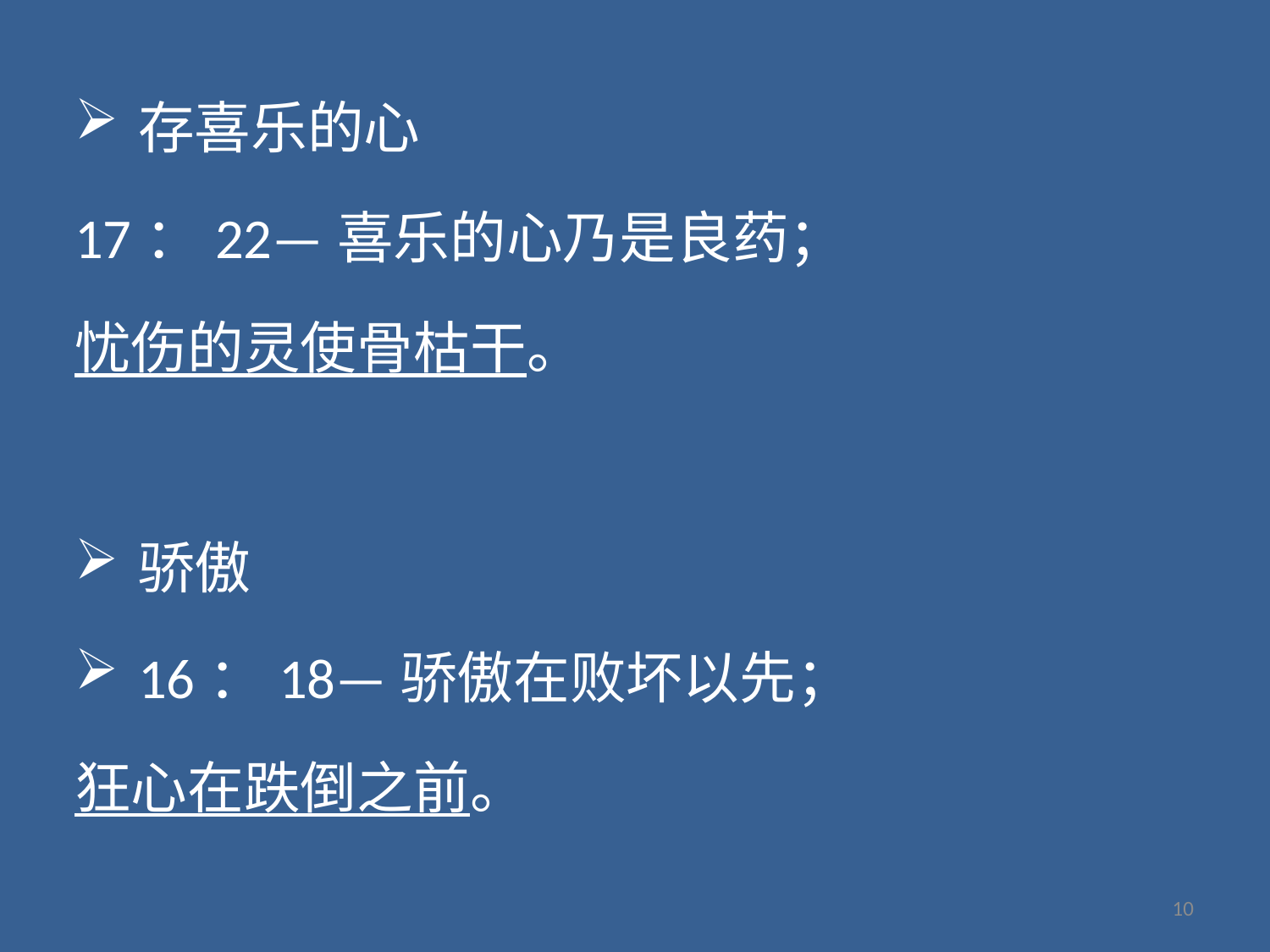

存喜乐的心
17：22—喜乐的心乃是良药；
忧伤的灵使骨枯干。

骄傲
16：18—骄傲在败坏以先；
狂心在跌倒之前。
10